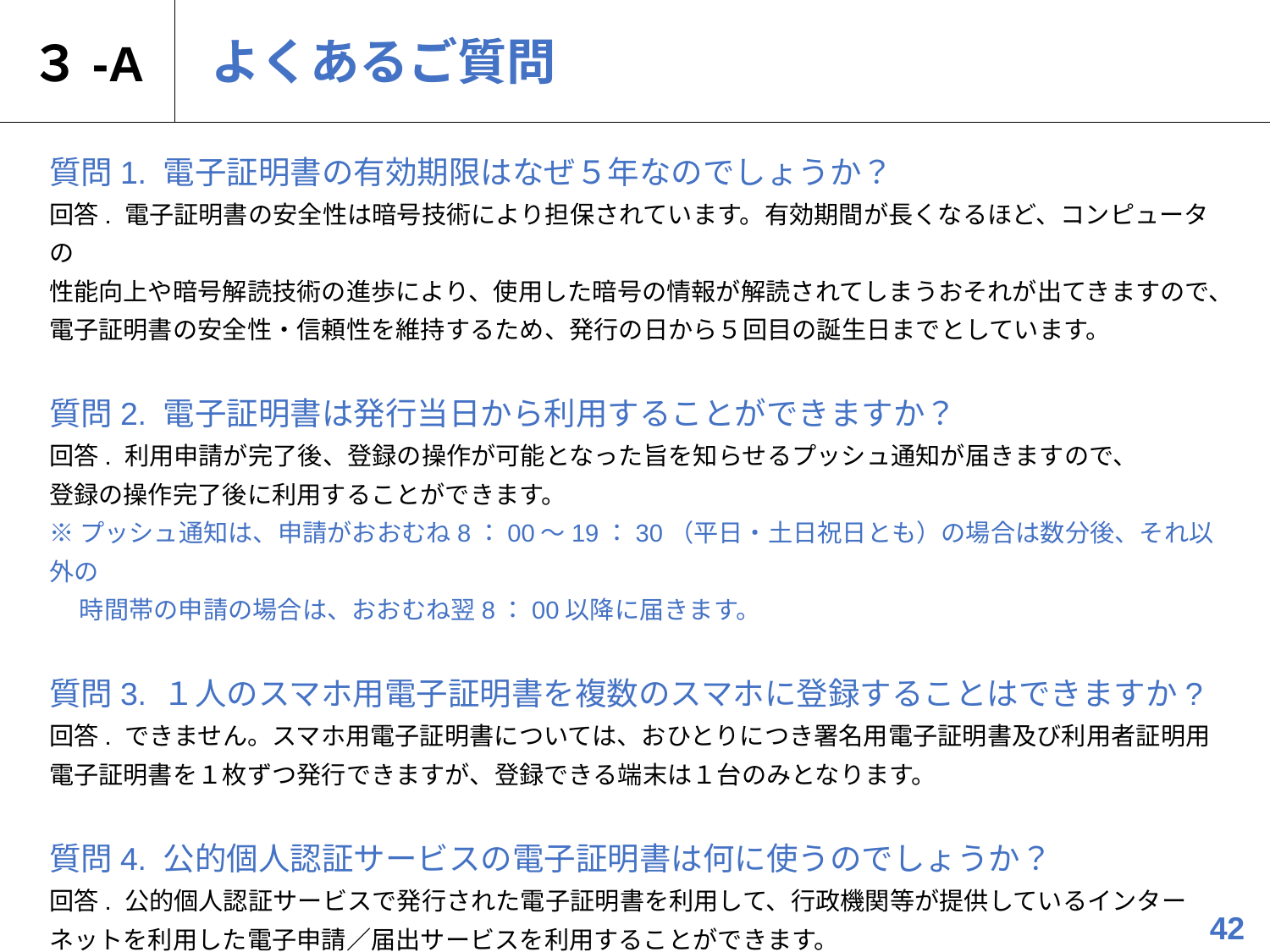

# ３-A
よくあるご質問
質問1. 電子証明書の有効期限はなぜ５年なのでしょうか？
回答. 電子証明書の安全性は暗号技術により担保されています。有効期間が長くなるほど、コンピュータの
性能向上や暗号解読技術の進歩により、使用した暗号の情報が解読されてしまうおそれが出てきますので、
電子証明書の安全性・信頼性を維持するため、発行の日から５回目の誕生日までとしています。

質問2. 電子証明書は発行当日から利用することができますか？
回答. 利用申請が完了後、登録の操作が可能となった旨を知らせるプッシュ通知が届きますので、
登録の操作完了後に利用することができます。
※プッシュ通知は、申請がおおむね8：00～19：30（平日・土日祝日とも）の場合は数分後、それ以外の
　 時間帯の申請の場合は、おおむね翌8：00以降に届きます。

質問3. １人のスマホ用電子証明書を複数のスマホに登録することはできますか?
回答. できません。スマホ用電子証明書については、おひとりにつき署名用電子証明書及び利用者証明用電子証明書を１枚ずつ発行できますが、登録できる端末は１台のみとなります。

質問4. 公的個人認証サービスの電子証明書は何に使うのでしょうか？
回答. 公的個人認証サービスで発行された電子証明書を利用して、行政機関等が提供しているインターネットを利用した電子申請／届出サービスを利用することができます。
42